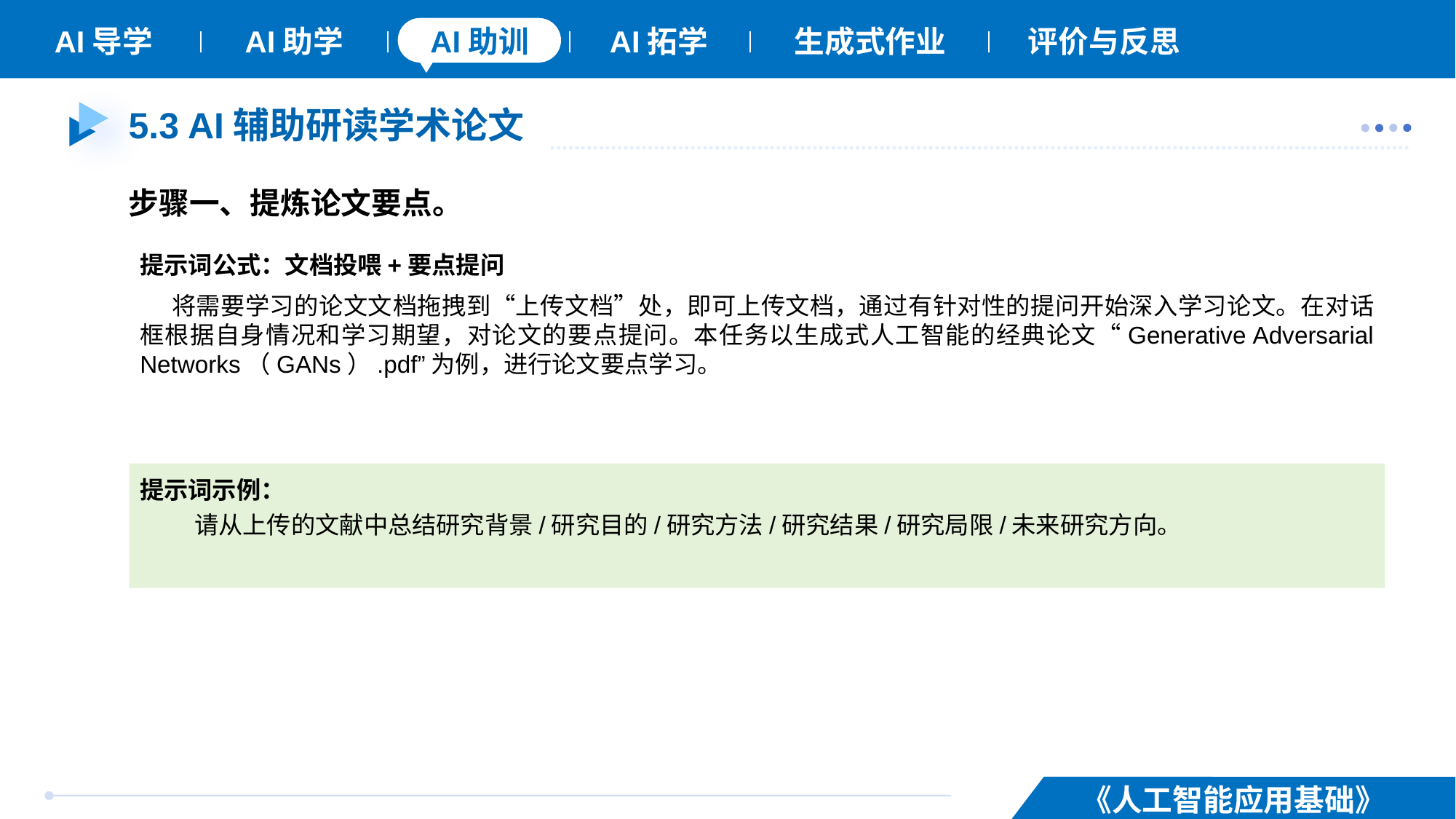

# 5.3 AI辅助研读学术论文
步骤一、提炼论文要点。
提示词公式：文档投喂+要点提问
将需要学习的论文文档拖拽到“上传文档”处，即可上传文档，通过有针对性的提问开始深入学习论文。在对话框根据自身情况和学习期望，对论文的要点提问。本任务以生成式人工智能的经典论文“Generative Adversarial Networks（GANs）.pdf”为例，进行论文要点学习。
提示词示例：
请从上传的文献中总结研究背景/研究目的/研究方法/研究结果/研究局限/未来研究方向。